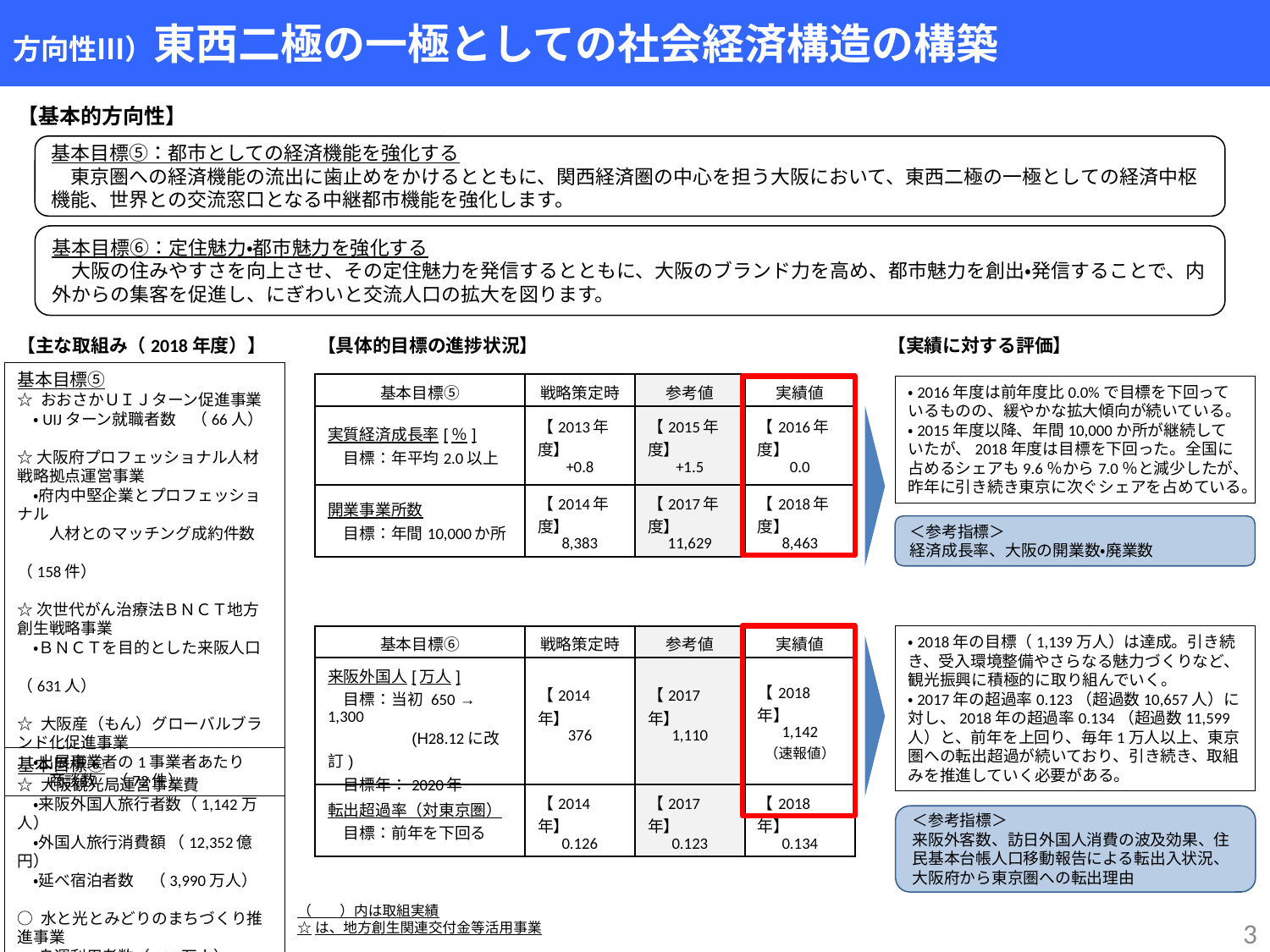

# 方向性Ⅲ）東西二極の一極としての社会経済構造の構築
【基本的方向性】
基本目標⑤：都市としての経済機能を強化する
　東京圏への経済機能の流出に歯止めをかけるとともに、関西経済圏の中心を担う大阪において、東西二極の一極としての経済中枢機能、世界との交流窓口となる中継都市機能を強化します。
基本目標⑥：定住魅力・都市魅力を強化する
　大阪の住みやすさを向上させ、その定住魅力を発信するとともに、大阪のブランド力を高め、都市魅力を創出・発信することで、内外からの集客を促進し、にぎわいと交流人口の拡大を図ります。
【主な取組み（2018年度）】
【具体的目標の進捗状況】
【実績に対する評価】
基本目標⑤
☆ おおさかＵＩＪターン促進事業
　・UIJターン就職者数　（66人）

☆大阪府プロフェッショナル人材戦略拠点運営事業
　・府内中堅企業とプロフェッショナル
　　人材とのマッチング成約件数
　　　　　　　　　　　　　　　（158件）

☆次世代がん治療法ＢＮＣＴ地方創生戦略事業
　・ＢＮＣＴを目的とした来阪人口
　　　　　　　　　　　　　　　（631人）

☆ 大阪産（もん）グローバルブランド化促進事業
　・出展事業者の1事業者あたり
　　商談数　（72件）
| 基本目標⑤ | 戦略策定時 | 参考値 | 実績値 |
| --- | --- | --- | --- |
| 実質経済成長率[％] 　目標：年平均2.0以上 | 【2013年度】 +0.8 | 【2015年度】 +1.5 | 【2016年度】 0.0 |
| 開業事業所数 　目標：年間10,000か所 | 【2014年度】 8,383 | 【2017年度】 11,629 | 【2018年度】 8,463 |

・2016年度は前年度比0.0%で目標を下回っているものの、緩やかな拡大傾向が続いている。
・2015年度以降、年間10,000か所が継続していたが、2018年度は目標を下回った。全国に占めるシェアも9.6％から7.0％と減少したが、昨年に引き続き東京に次ぐシェアを占めている。

＜参考指標＞
経済成長率、大阪の開業数・廃業数
| 基本目標⑥ | 戦略策定時 | 参考値 | 実績値 |
| --- | --- | --- | --- |
| 来阪外国人[万人] 　目標：当初 650 → 1,300 　　　　　(H28.12に改訂) 　目標年：2020年 | 【2014年】 376 | 【2017年】 1,110 | 【2018年】 1,142 （速報値） |
| 転出超過率（対東京圏） 　目標：前年を下回る | 【2014年】 0.126 | 【2017年】 0.123 | 【2018年】 0.134 |

・2018年の目標（1,139万人）は達成。引き続き、受入環境整備やさらなる魅力づくりなど、観光振興に積極的に取り組んでいく。
・2017年の超過率0.123（超過数10,657人）に対し、2018年の超過率0.134（超過数11,599人）と、前年を上回り、毎年1万人以上、東京圏への転出超過が続いており、引き続き、取組みを推進していく必要がある。

基本目標⑥
☆ 大阪観光局運営事業費
　・来阪外国人旅行者数（1,142万人）
　・外国人旅行消費額 （12,352億円）
　・延べ宿泊者数　（3,990万人）

○ 水と光とみどりのまちづくり推進事業
　・舟運利用者数（123万人）
＜参考指標＞
来阪外客数、訪日外国人消費の波及効果、住民基本台帳人口移動報告による転出入状況、大阪府から東京圏への転出理由
（　　）内は取組実績
☆は、地方創生関連交付金等活用事業
3